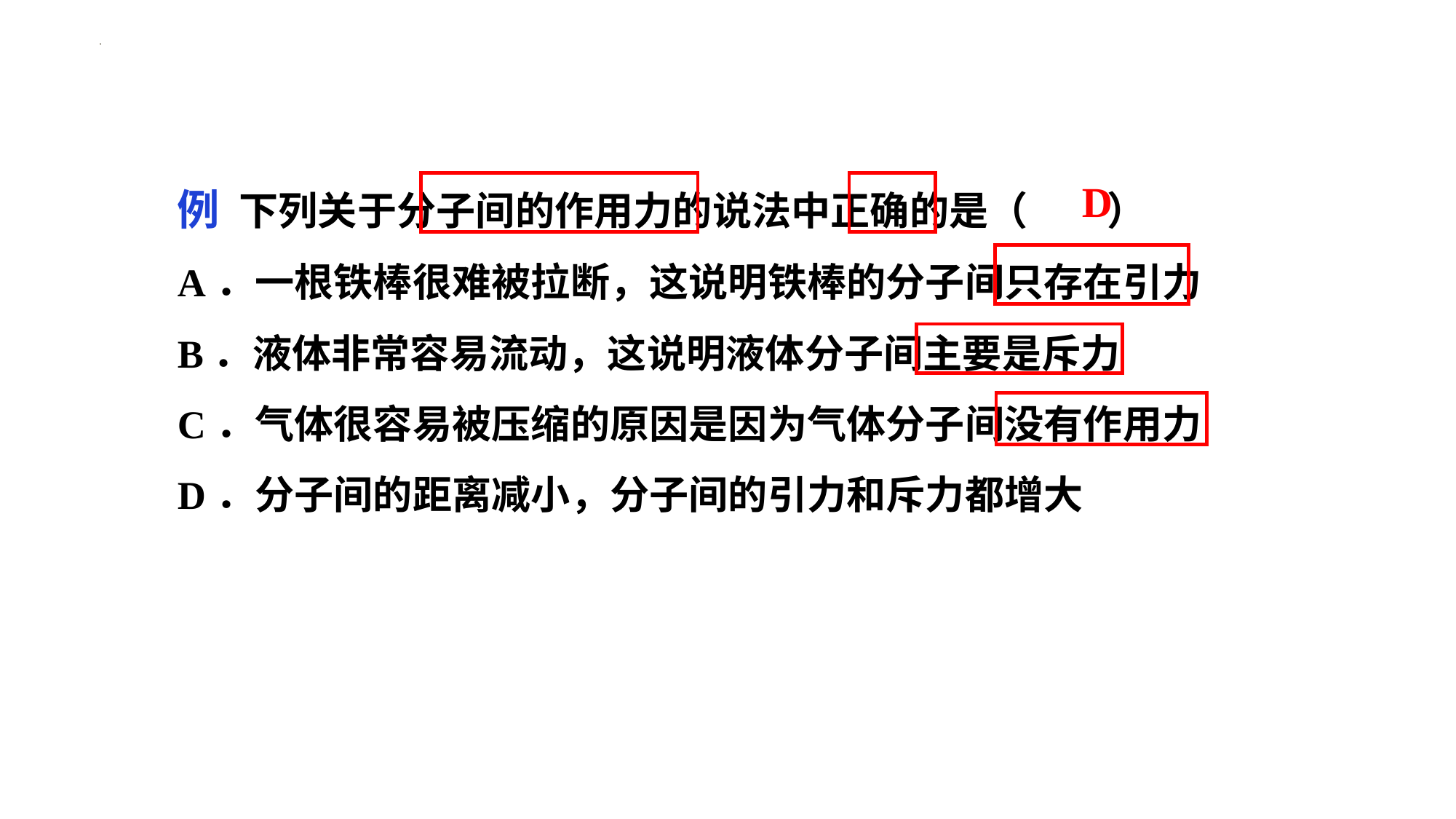

例  下列关于分子间的作用力的说法中正确的是（　　）
A．一根铁棒很难被拉断，这说明铁棒的分子间只存在引力
B．液体非常容易流动，这说明液体分子间主要是斥力
C．气体很容易被压缩的原因是因为气体分子间没有作用力
D．分子间的距离减小，分子间的引力和斥力都增大
D